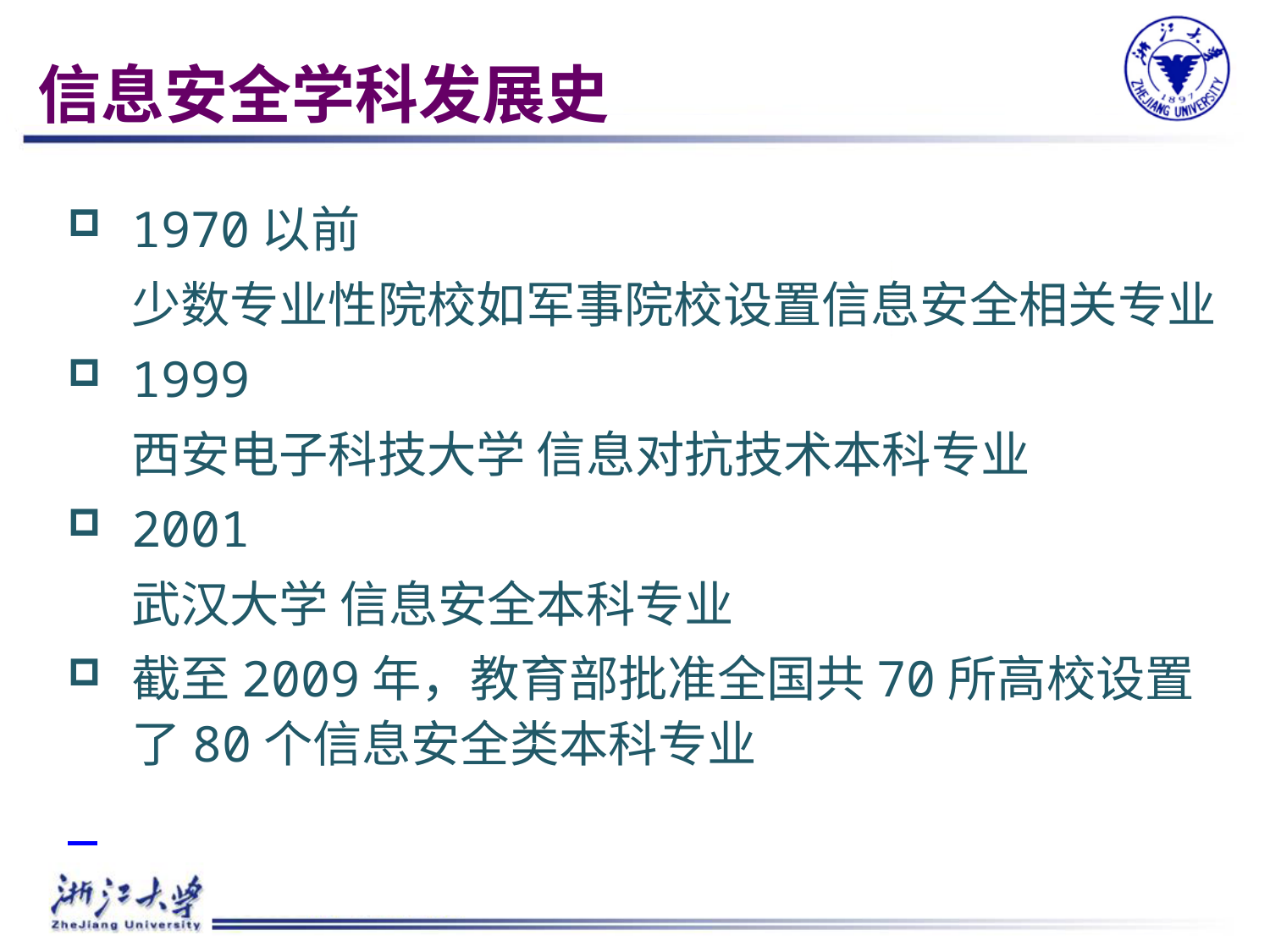

# 信息安全学科发展史
1970以前
	少数专业性院校如军事院校设置信息安全相关专业
1999
	西安电子科技大学 信息对抗技术本科专业
2001
	武汉大学 信息安全本科专业
截至2009年，教育部批准全国共70所高校设置了80个信息安全类本科专业